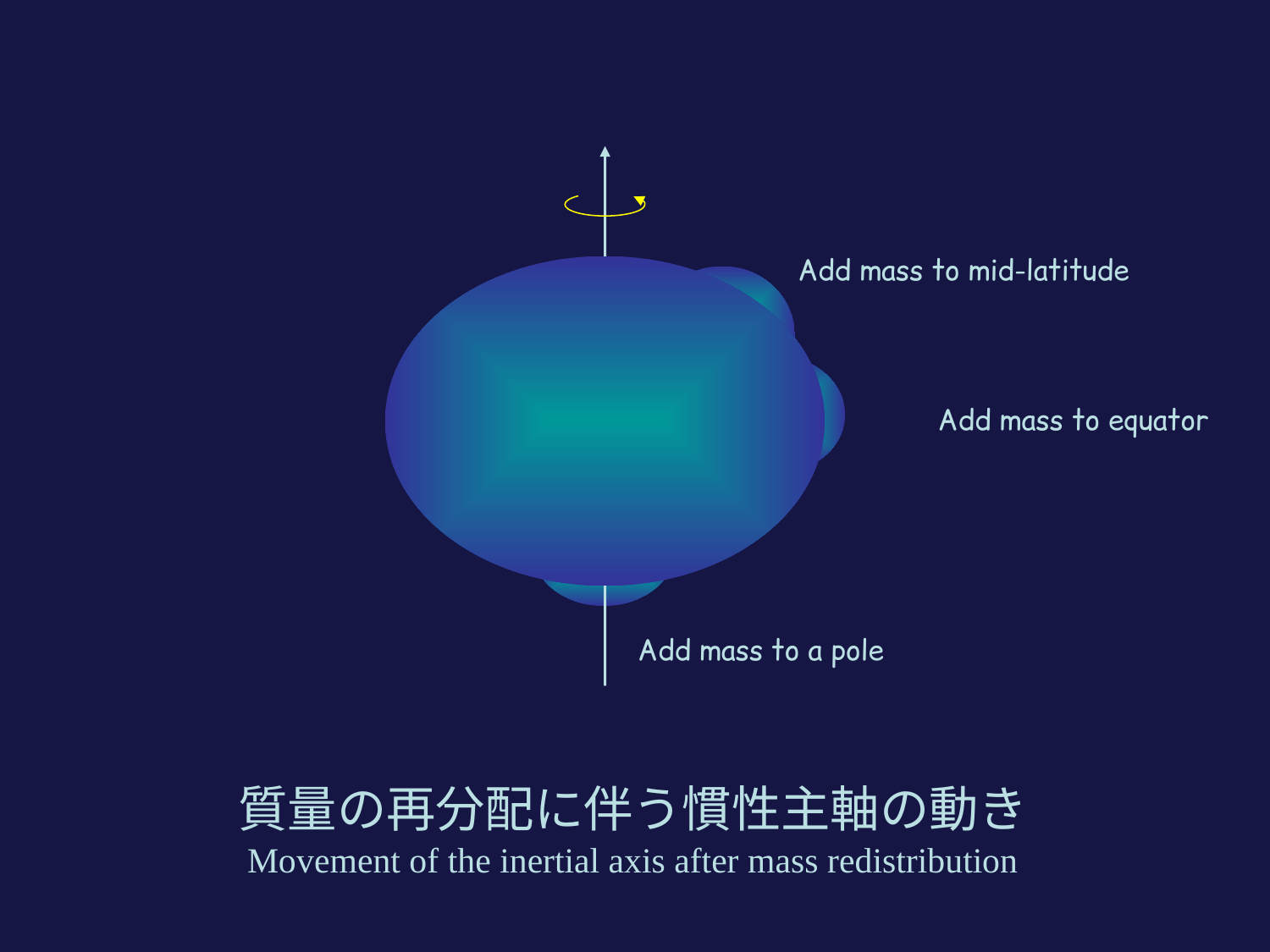

Add mass to mid-latitude

Add mass to equator

Add mass to a pole
質量の再分配に伴う慣性主軸の動き
Movement of the inertial axis after mass redistribution